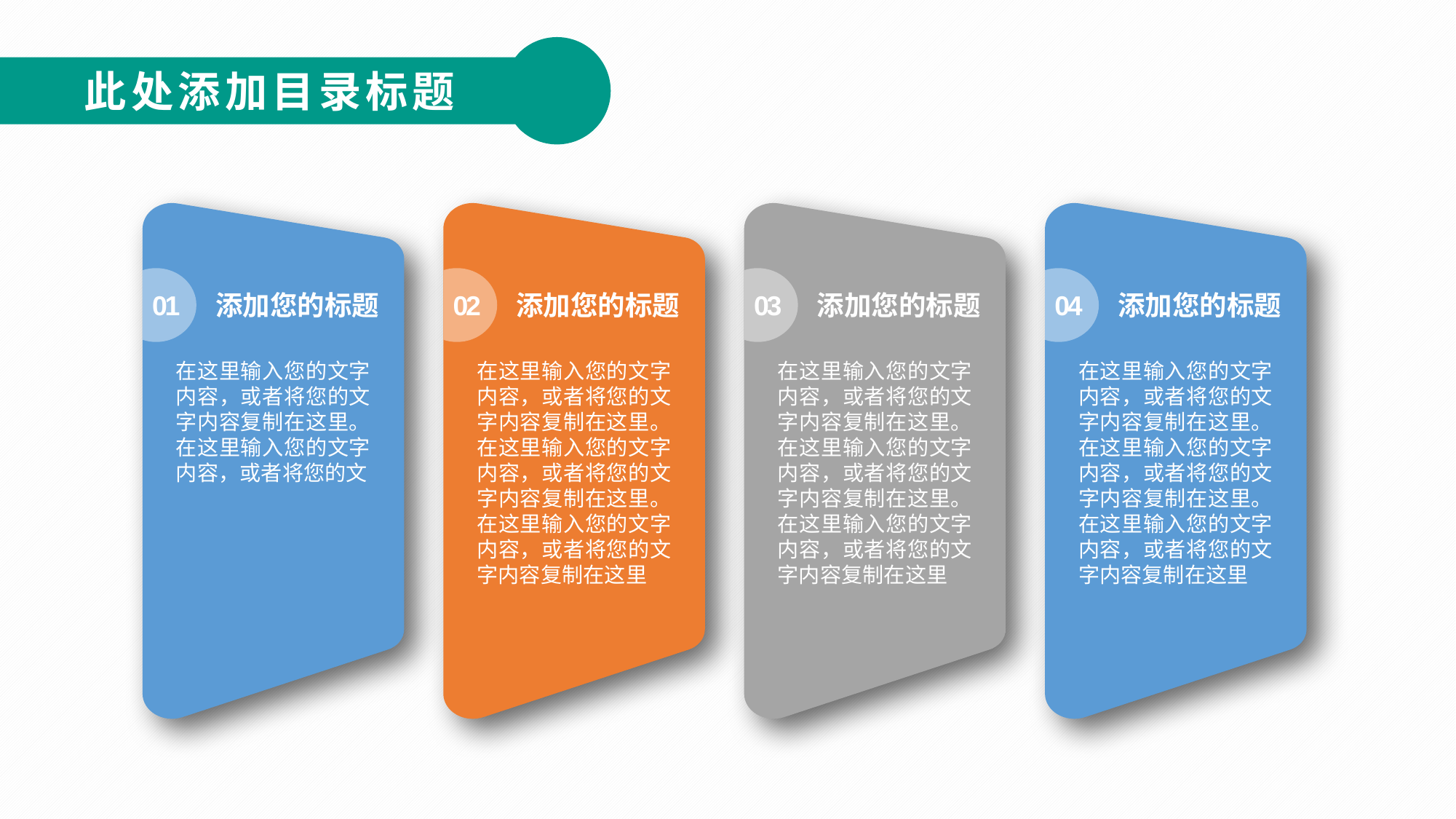

此处添加目录标题

添加您的标题
添加您的标题
添加您的标题
添加您的标题
01
02
03
04
在这里输入您的文字内容，或者将您的文字内容复制在这里。在这里输入您的文字内容，或者将您的文
在这里输入您的文字内容，或者将您的文字内容复制在这里。在这里输入您的文字内容，或者将您的文字内容复制在这里。在这里输入您的文字内容，或者将您的文字内容复制在这里
在这里输入您的文字内容，或者将您的文字内容复制在这里。在这里输入您的文字内容，或者将您的文字内容复制在这里。在这里输入您的文字内容，或者将您的文字内容复制在这里
在这里输入您的文字内容，或者将您的文字内容复制在这里。在这里输入您的文字内容，或者将您的文字内容复制在这里。在这里输入您的文字内容，或者将您的文字内容复制在这里